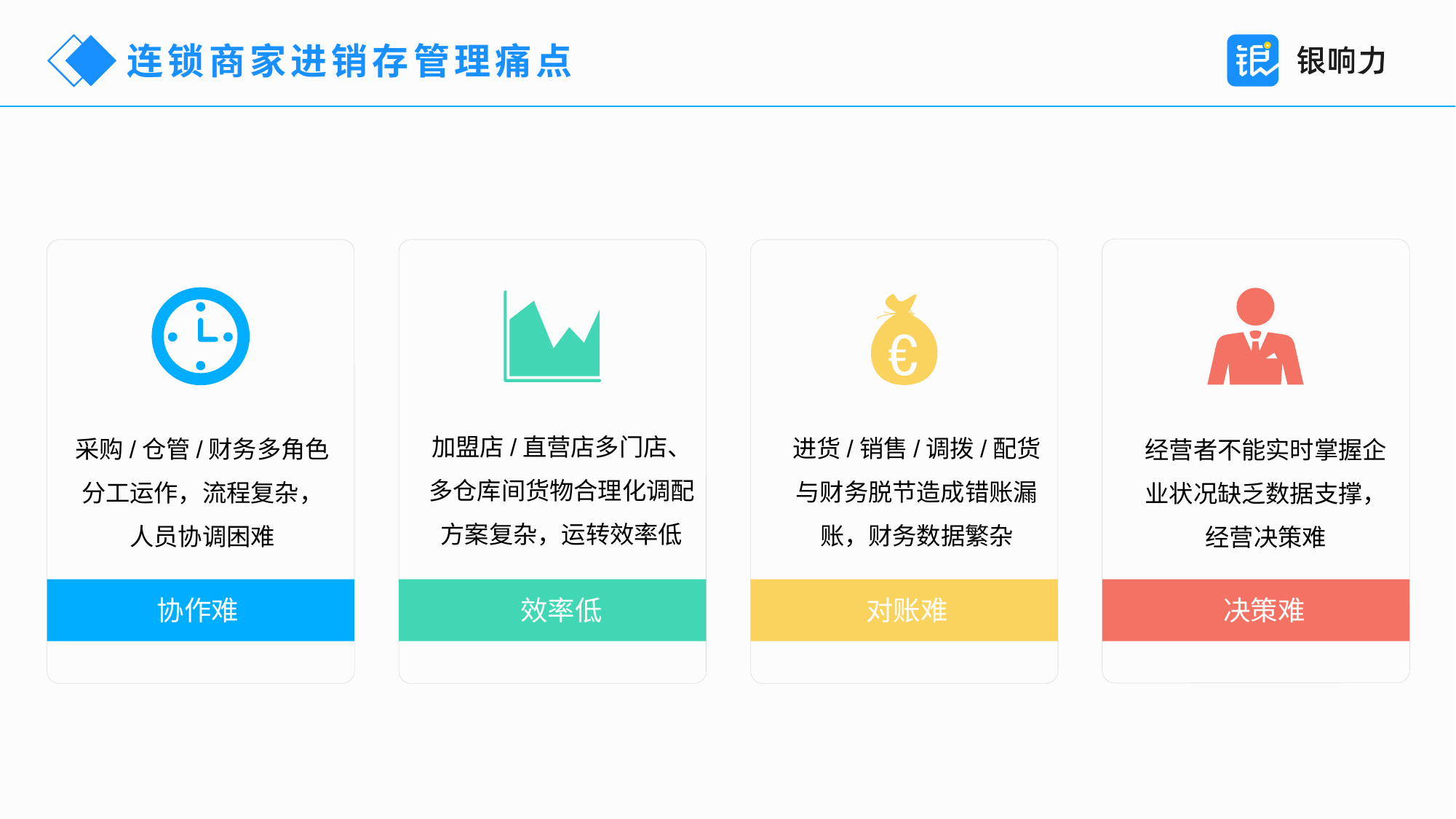

连锁商家进销存管理痛点

加盟店/直营店多门店、多仓库间货物合理化调配方案复杂，运转效率低
进货/销售/调拨/配货与财务脱节造成错账漏账，财务数据繁杂
采购/仓管/财务多角色分工运作，流程复杂，人员协调困难
经营者不能实时掌握企业状况缺乏数据支撑，经营决策难

协作难
效率低
对账难
决策难